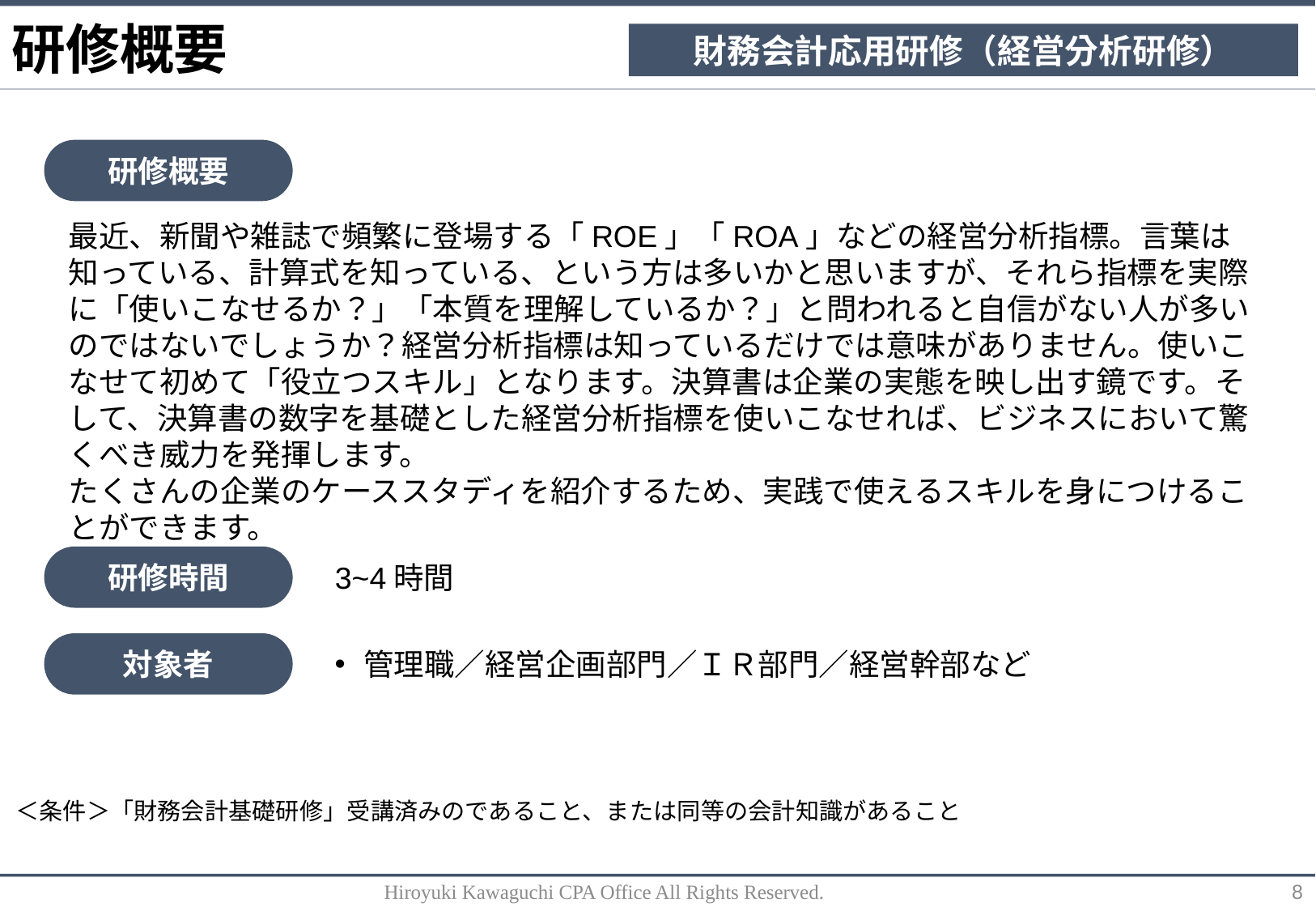

研修概要
財務会計応用研修（経営分析研修）
研修概要
最近、新聞や雑誌で頻繁に登場する「ROE」「ROA」などの経営分析指標。言葉は知っている、計算式を知っている、という方は多いかと思いますが、それら指標を実際に「使いこなせるか？」「本質を理解しているか？」と問われると自信がない人が多いのではないでしょうか？経営分析指標は知っているだけでは意味がありません。使いこなせて初めて「役立つスキル」となります。決算書は企業の実態を映し出す鏡です。そして、決算書の数字を基礎とした経営分析指標を使いこなせれば、ビジネスにおいて驚くべき威力を発揮します。
たくさんの企業のケーススタディを紹介するため、実践で使えるスキルを身につけることができます。
研修時間
3~4時間
対象者
管理職／経営企画部門／ＩＲ部門／経営幹部など
＜条件＞「財務会計基礎研修」受講済みのであること、または同等の会計知識があること
Hiroyuki Kawaguchi CPA Office All Rights Reserved.
8